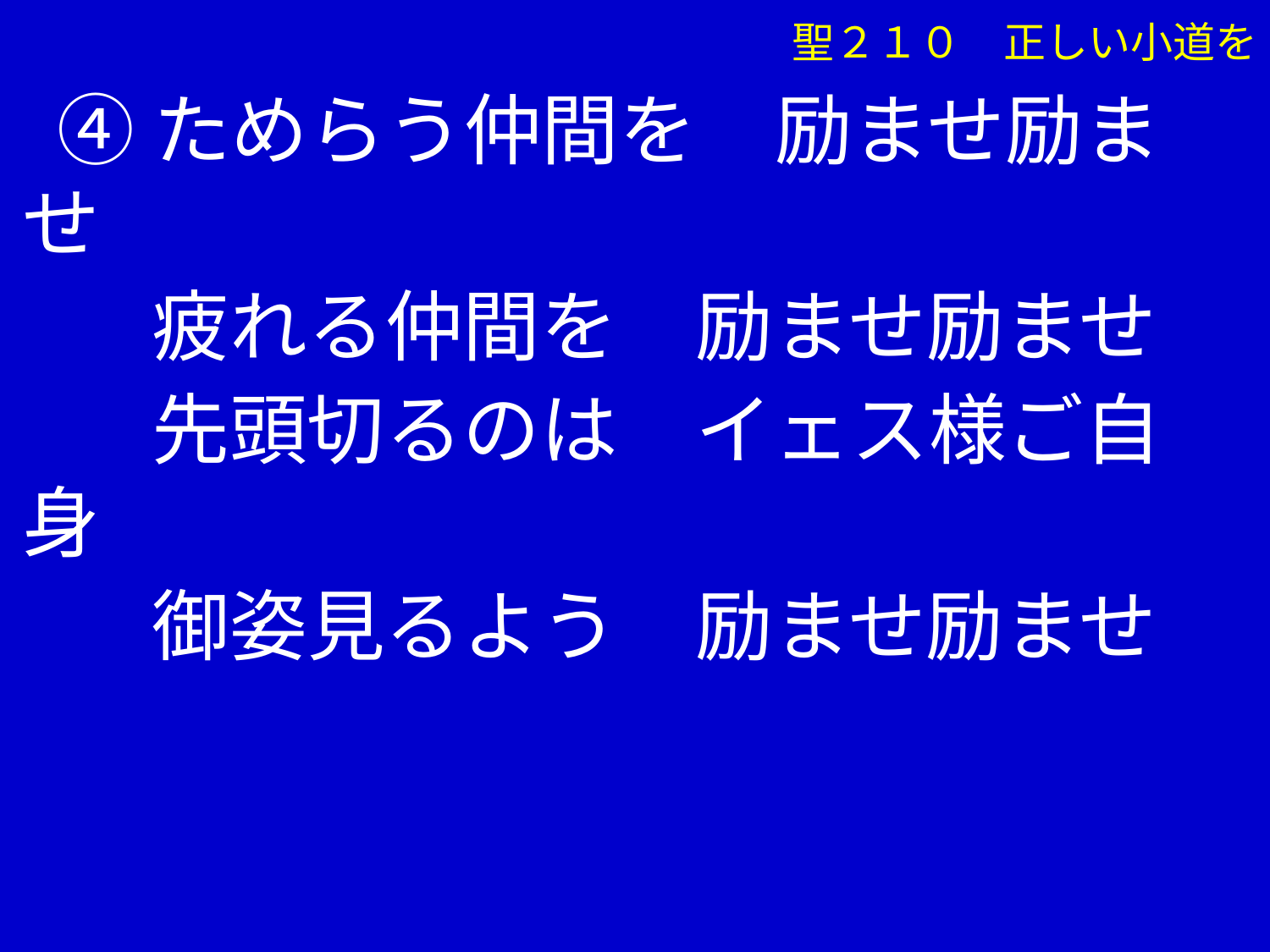

聖２１０　正しい小道を
  ④ためらう仲間を　励ませ励ませ
　   疲れる仲間を　励ませ励ませ
　   先頭切るのは　イェス様ご自身
　   御姿見るよう　励ませ励ませ